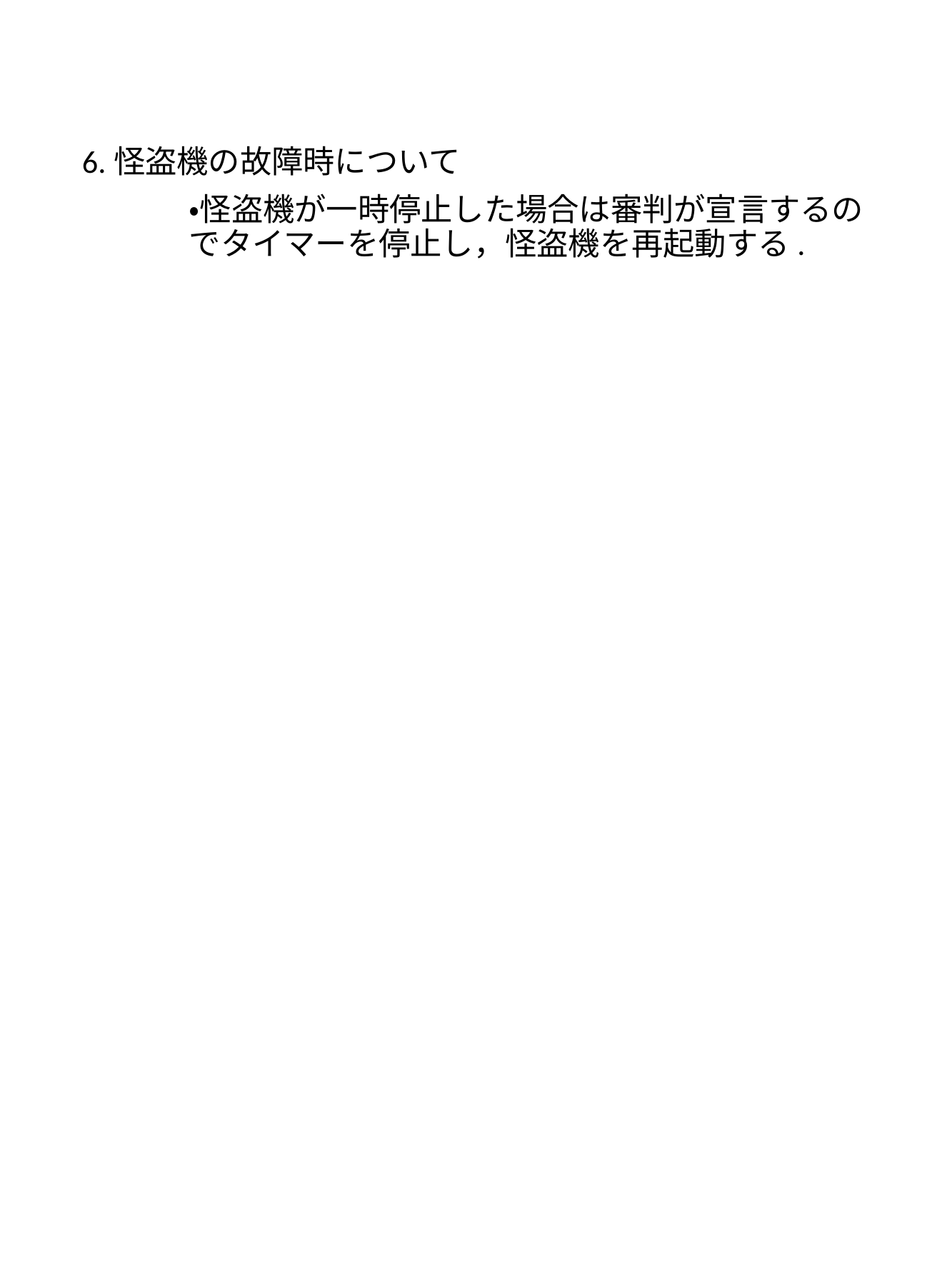

#
6.怪盗機の故障時について
	・怪盗機が一時停止した場合は審判が宣言するの	でタイマーを停止し，怪盗機を再起動する.